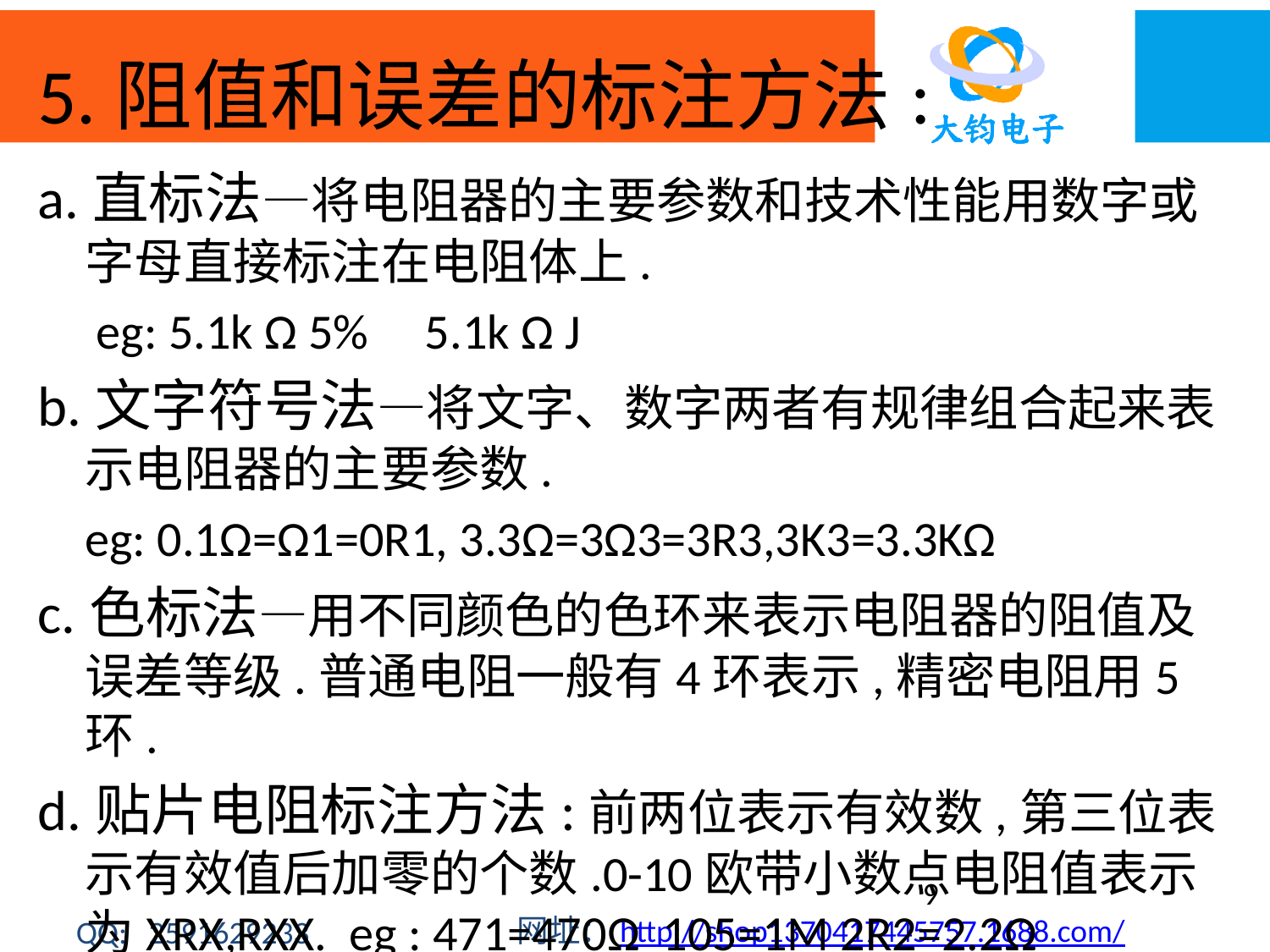

# 5.阻值和误差的标注方法:
a.直标法—将电阻器的主要参数和技术性能用数字或字母直接标注在电阻体上.
	 eg: 5.1k Ω 5%     5.1k Ω J
b.文字符号法—将文字、数字两者有规律组合起来表示电阻器的主要参数.
	eg: 0.1Ω=Ω1=0R1, 3.3Ω=3Ω3=3R3,3K3=3.3KΩ
c.色标法—用不同颜色的色环来表示电阻器的阻值及误差等级.普通电阻一般有4环表示,精密电阻用5环.
d.贴片电阻标注方法:前两位表示有效数,第三位表示有效值后加零的个数.0-10欧带小数点电阻值表示为XRX,RXX.  eg : 471=470Ω  105=1M 2R2=2.2Ω

9